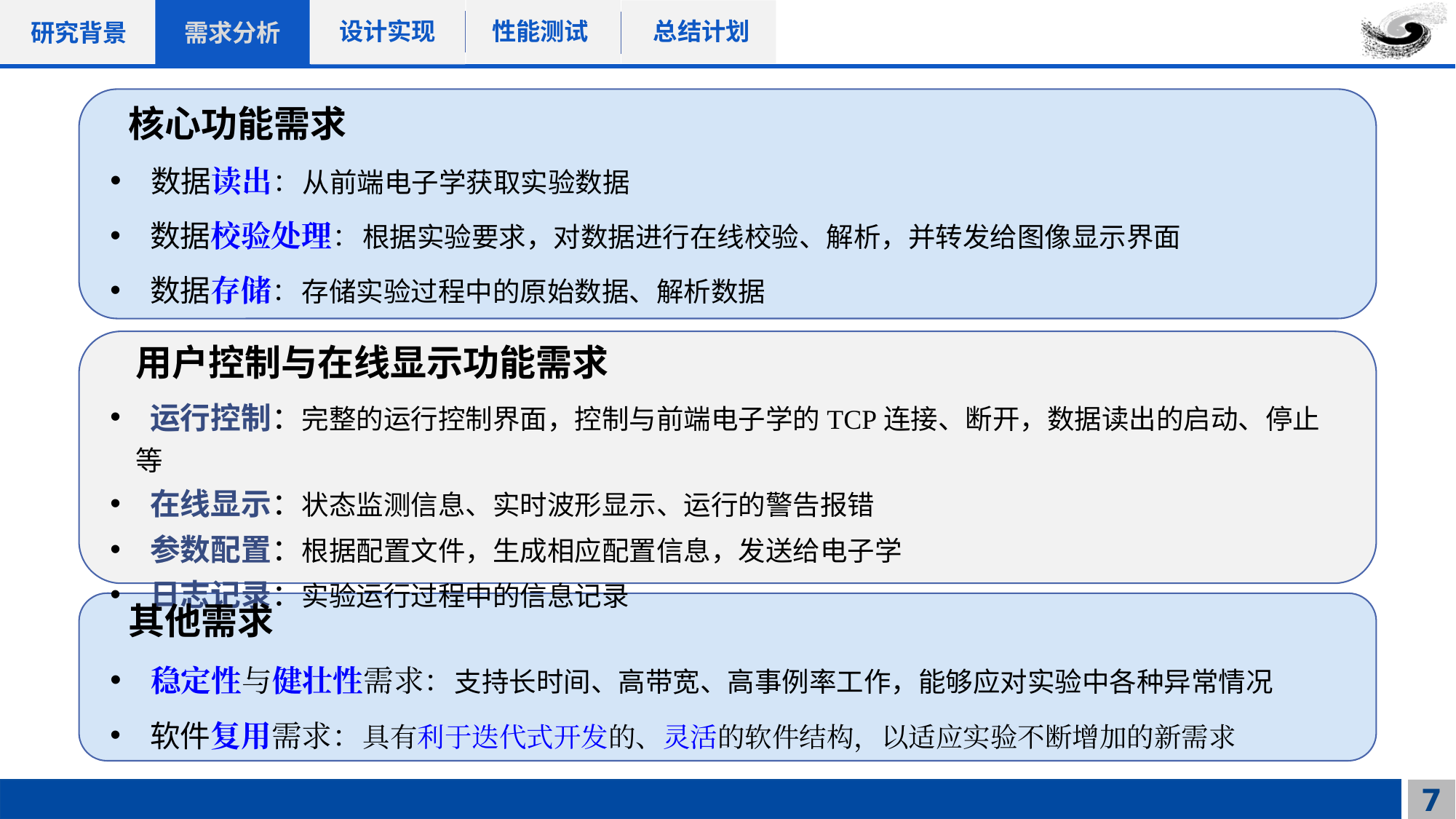

性能测试
设计实现
总结计划
需求分析
研究背景

核心功能需求
 数据读出：从前端电子学获取实验数据
 数据校验处理：根据实验要求，对数据进行在线校验、解析，并转发给图像显示界面
 数据存储：存储实验过程中的原始数据、解析数据

用户控制与在线显示功能需求
 运行控制：完整的运行控制界面，控制与前端电子学的TCP连接、断开，数据读出的启动、停止等
 在线显示：状态监测信息、实时波形显示、运行的警告报错
 参数配置：根据配置文件，生成相应配置信息，发送给电子学
 日志记录：实验运行过程中的信息记录
其他需求

 稳定性与健壮性需求：支持长时间、高带宽、高事例率工作，能够应对实验中各种异常情况
 软件复用需求：具有利于迭代式开发的、灵活的软件结构，以适应实验不断增加的新需求